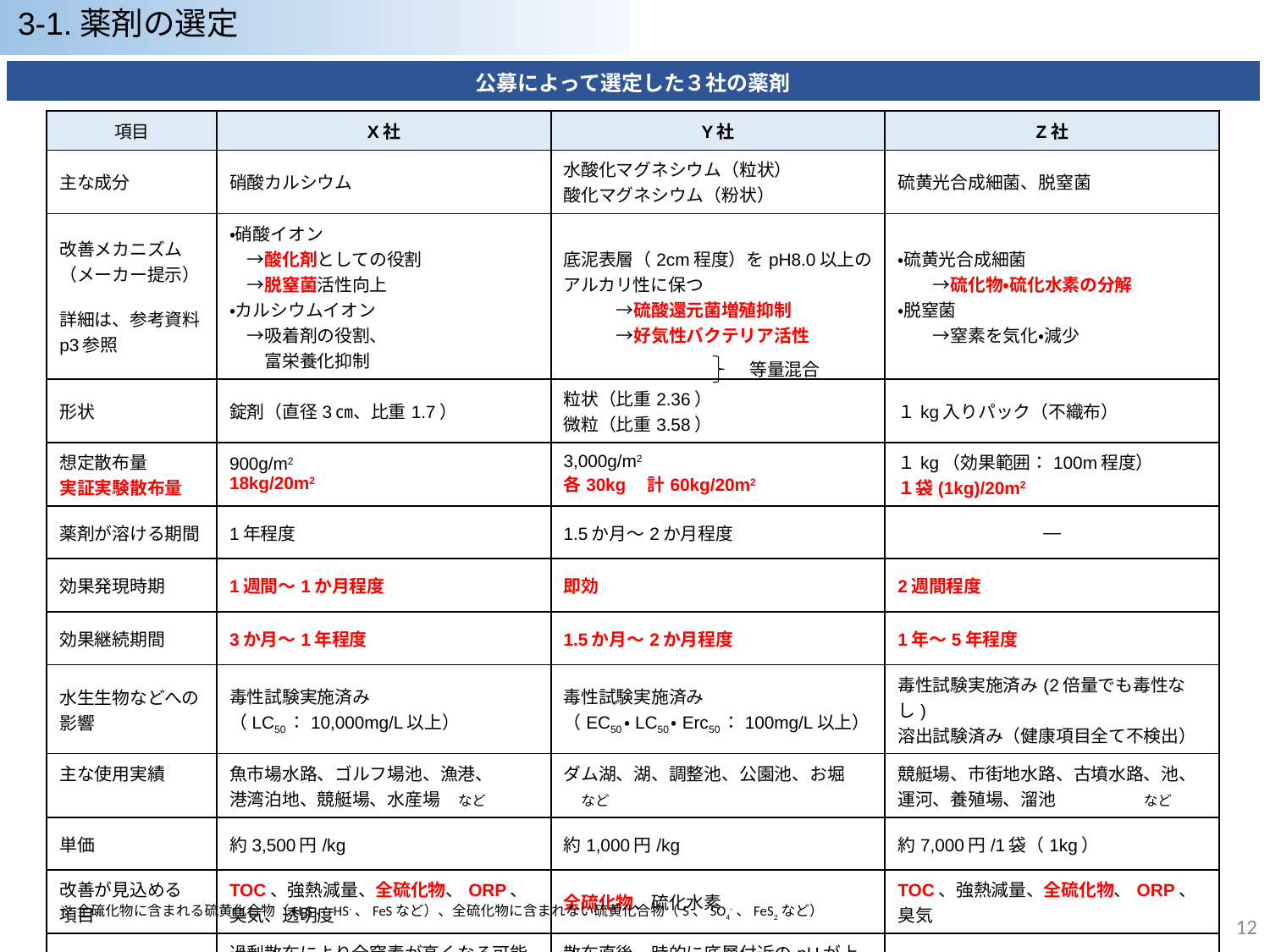

3-1.薬剤の選定
| 公募によって選定した３社の薬剤 |
| --- |
| 項目 | X社 | Y社 | Z社 |
| --- | --- | --- | --- |
| 主な成分 | 硝酸カルシウム | 水酸化マグネシウム（粒状） 酸化マグネシウム（粉状） | 硫黄光合成細菌、脱窒菌 |
| 改善メカニズム （メーカー提示） 詳細は、参考資料p3参照 | ・硝酸イオン 　→酸化剤としての役割 　→脱窒菌活性向上 ・カルシウムイオン 　→吸着剤の役割、 　　富栄養化抑制 | 底泥表層（2cm程度）をpH8.0以上のアルカリ性に保つ 　　　→硫酸還元菌増殖抑制 　　　→好気性バクテリア活性 | ・硫黄光合成細菌 　　→硫化物・硫化水素の分解 ・脱窒菌 　　→窒素を気化・減少 |
| 形状 | 錠剤（直径3㎝、比重1.7） | 粒状（比重2.36） 微粒（比重3.58） | １kg入りパック（不織布） |
| 想定散布量 実証実験散布量 | 900g/m2 18kg/20m2 | 3,000g/m2 各30kg　計60kg/20m2 | １kg（効果範囲：100m程度） １袋(1kg)/20m2 |
| 薬剤が溶ける期間 | 1年程度 | 1.5か月～2か月程度 | ― |
| 効果発現時期 | 1週間～1か月程度 | 即効 | 2週間程度 |
| 効果継続期間 | 3か月～1年程度 | 1.5か月～2か月程度 | 1年～5年程度 |
| 水生生物などへの影響 | 毒性試験実施済み （LC50：10,000mg/L以上） | 毒性試験実施済み （EC50・LC50・Erc50：100mg/L以上） | 毒性試験実施済み(2倍量でも毒性なし) 溶出試験済み（健康項目全て不検出） |
| 主な使用実績 | 魚市場水路、ゴルフ場池、漁港、 港湾泊地、競艇場、水産場　など | ダム湖、湖、調整池、公園池、お堀　　など | 競艇場、市街地水路、古墳水路、池、 運河、養殖場、溜池　　　　　など |
| 単価 | 約3,500円/kg | 約1,000円/kg | 約7,000円/1袋（1kg） |
| 改善が見込める 項目※ | TOC、強熱減量、全硫化物、ORP、 臭気、透明度 | 全硫化物、硫化水素 | TOC、強熱減量、全硫化物、ORP、 臭気 |
| 備考 | 過剰散布により全窒素が高くなる可能性あり | 散布直後一時的に底層付近のpHが上昇する可能性あり | ― |
等量混合

※全硫化物に含まれる硫黄化合物（H2S、HS-、FeSなど）、全硫化物に含まれない硫黄化合物（S、SO4-、FeS2など）
12